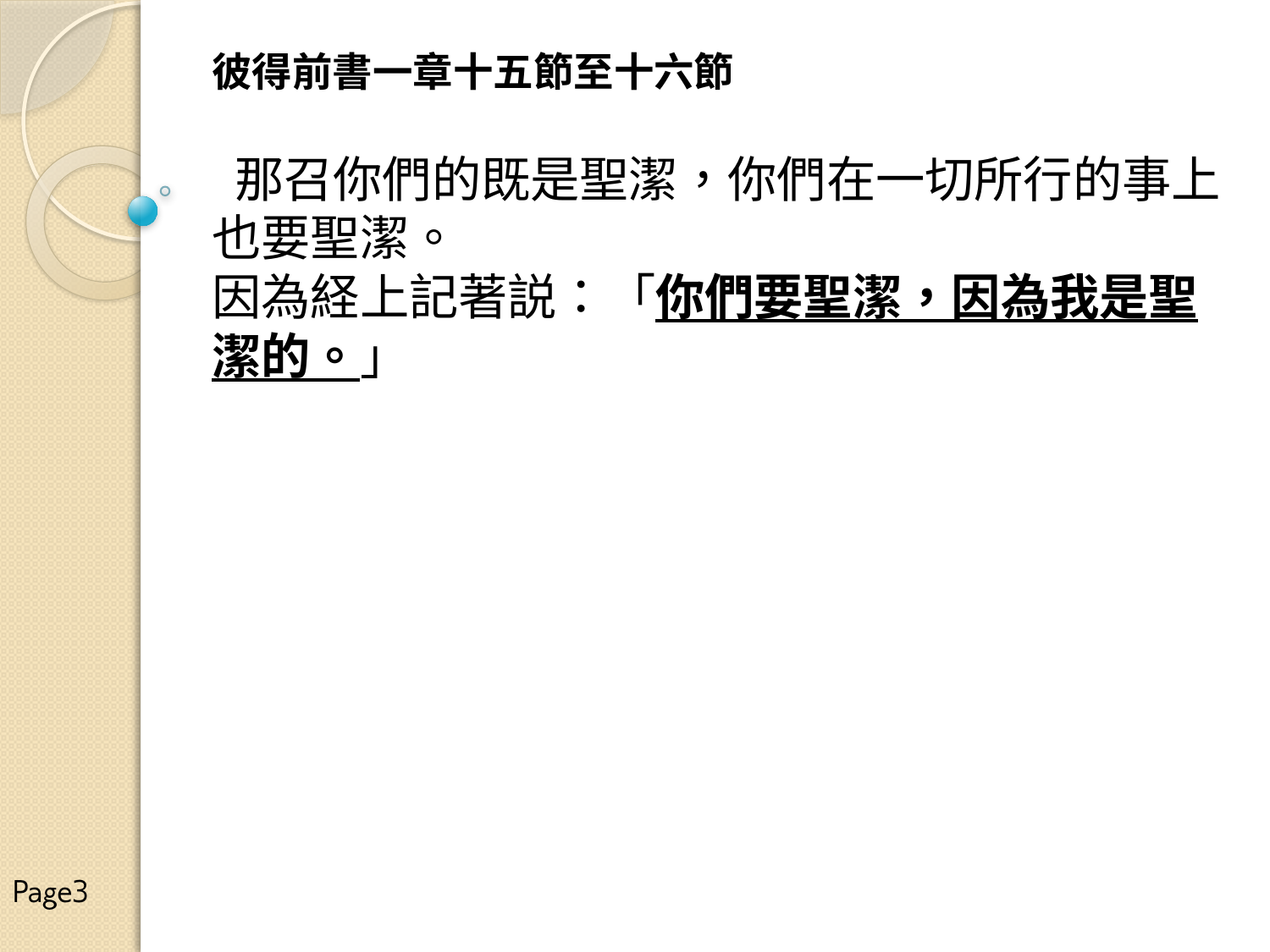

彼得前書一章十五節至十六節

 那召你們的既是聖潔，你們在一切所行的事上也要聖潔。
因為経上記著説：「你們要聖潔，因為我是聖潔的。」

Page3